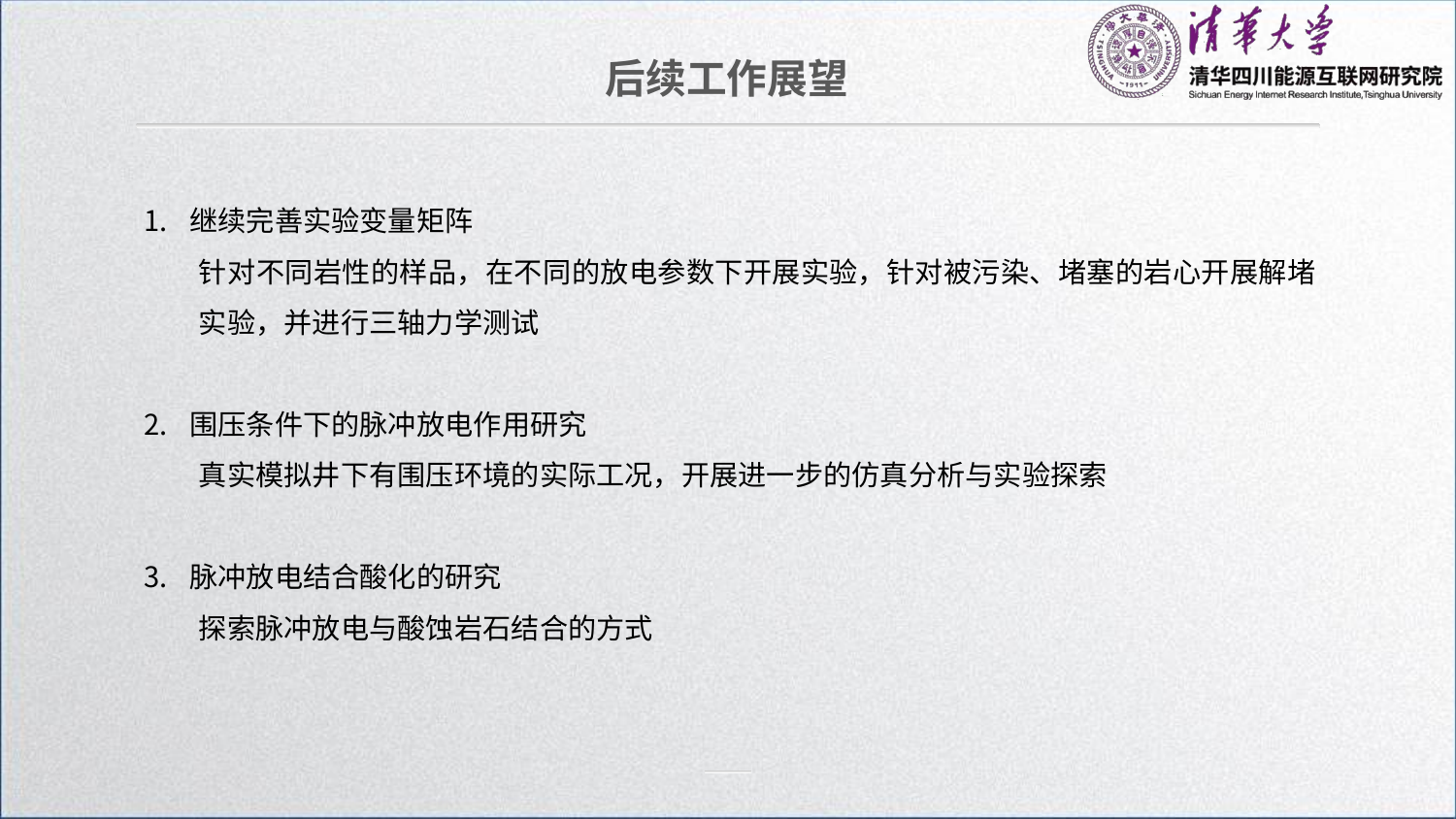

后续工作展望
继续完善实验变量矩阵
针对不同岩性的样品，在不同的放电参数下开展实验，针对被污染、堵塞的岩心开展解堵实验，并进行三轴力学测试

围压条件下的脉冲放电作用研究
真实模拟井下有围压环境的实际工况，开展进一步的仿真分析与实验探索

脉冲放电结合酸化的研究
探索脉冲放电与酸蚀岩石结合的方式